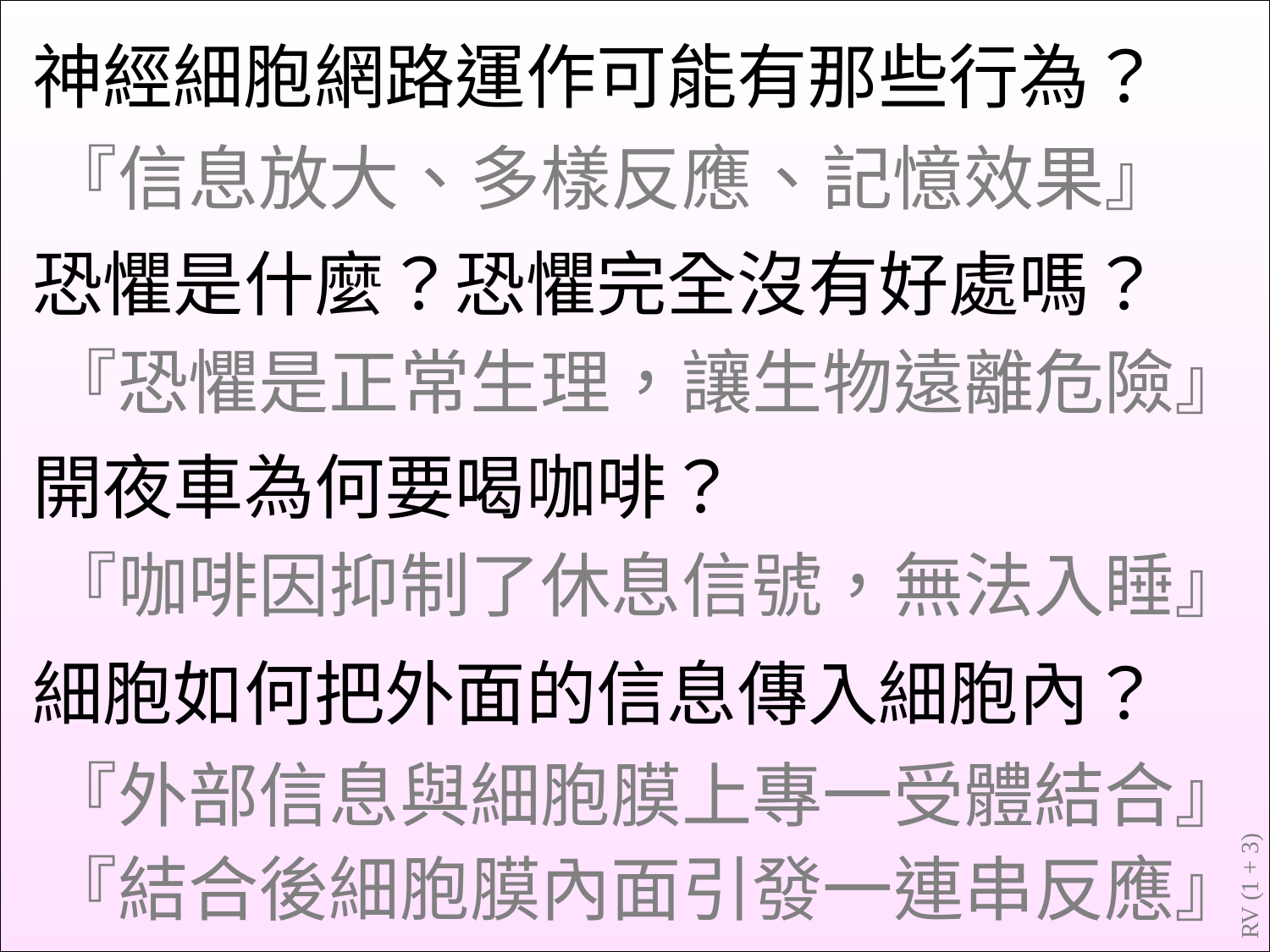

神經細胞網路運作可能有那些行為？
『信息放大、多樣反應、記憶效果』
恐懼是什麼？恐懼完全沒有好處嗎？
『恐懼是正常生理，讓生物遠離危險』
開夜車為何要喝咖啡？
『咖啡因抑制了休息信號，無法入睡』
細胞如何把外面的信息傳入細胞內？
『外部信息與細胞膜上專一受體結合』
『結合後細胞膜內面引發一連串反應』
RV (1 + 3)